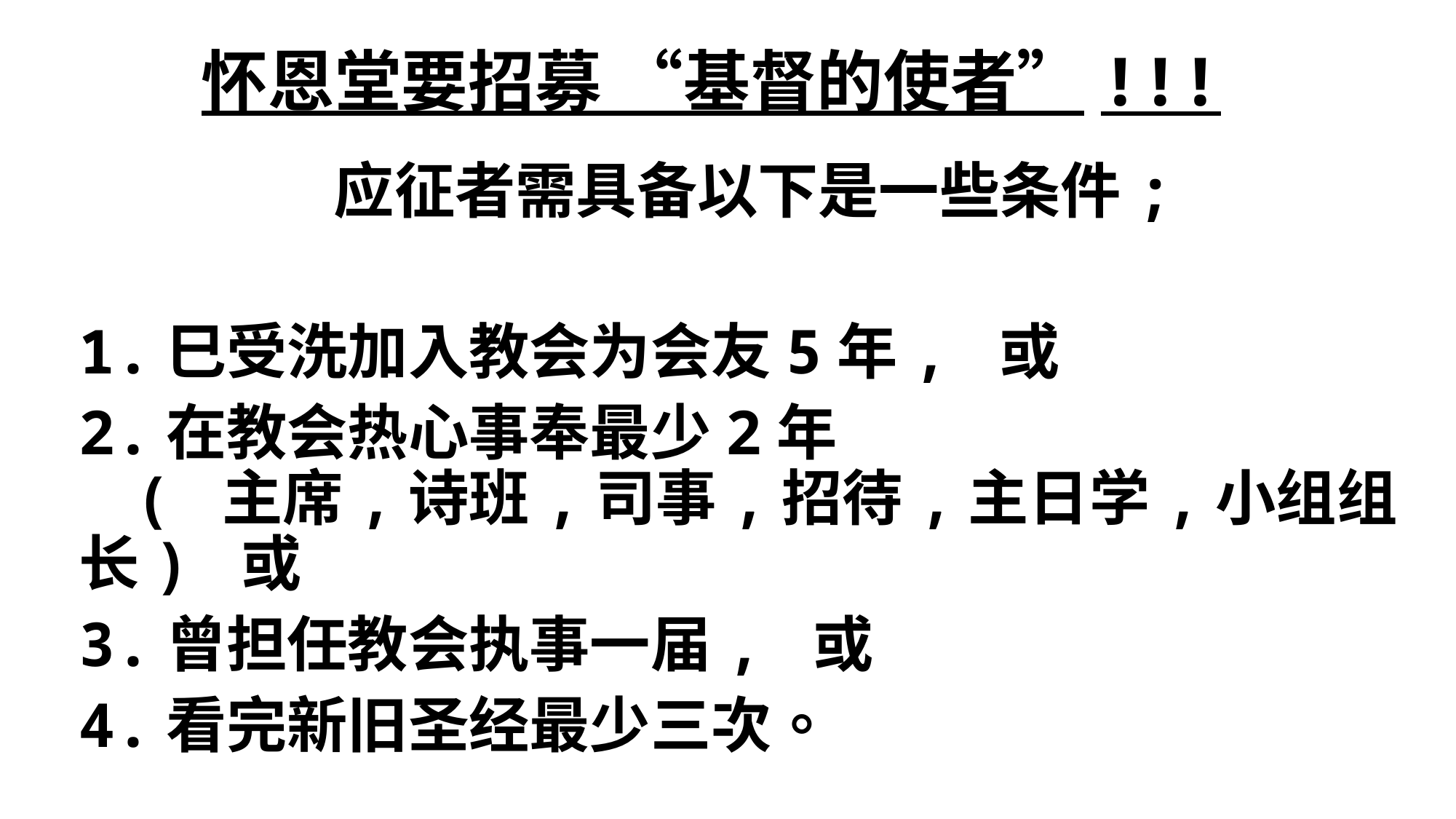

# 怀恩堂要招募 “基督的使者”!!!
应征者需具备以下是一些条件;

1.巳受洗加入教会为会友5年, 或
2.在教会热心事奉最少2年
   ( 主席,诗班,司事,招待,主日学,小组组长) 或
3.曾担任教会执事一届, 或
4.看完新旧圣经最少三次。